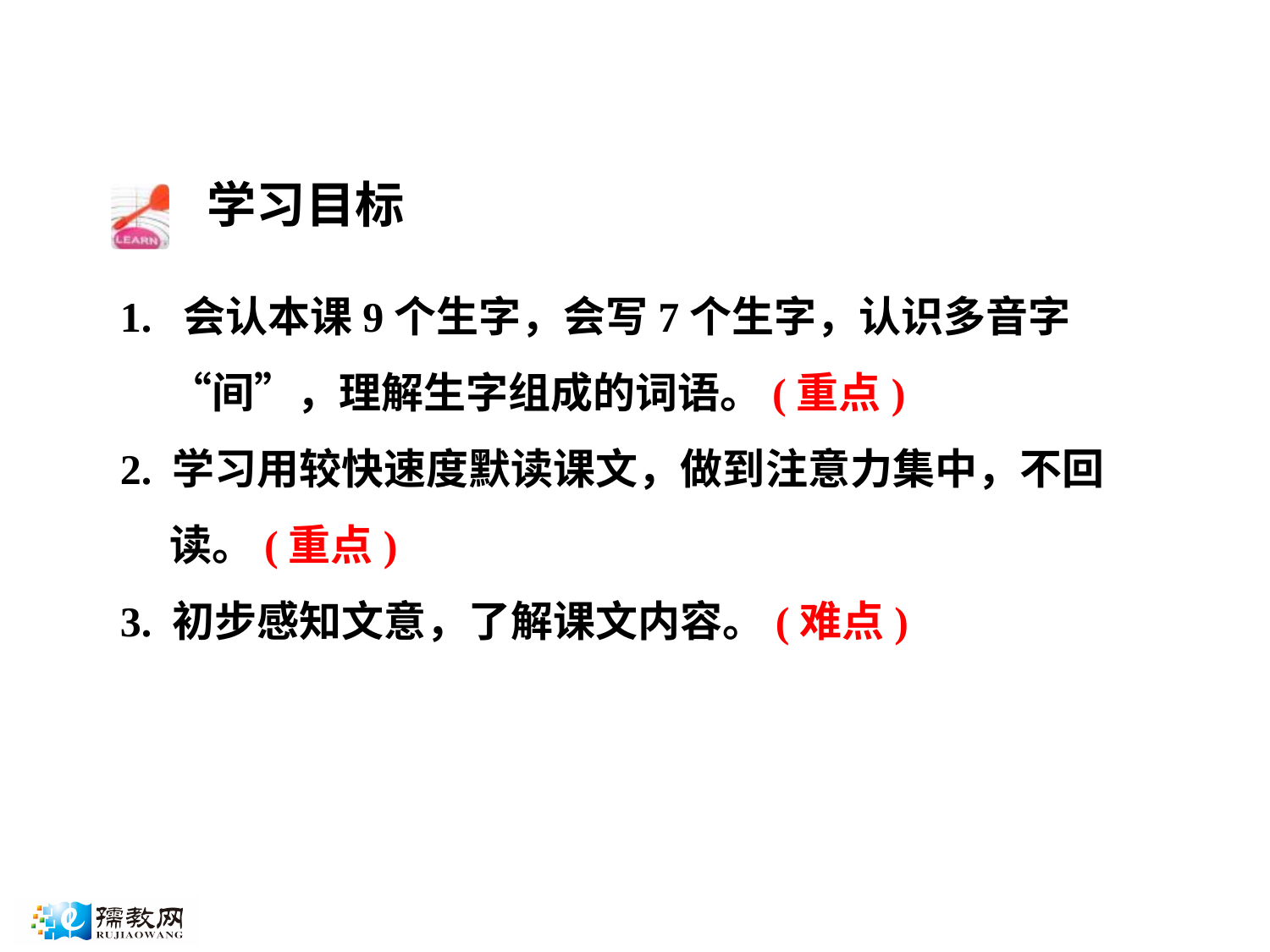

学习目标

1.  会认本课9个生字，会写7个生字，认识多音字“间”，理解生字组成的词语。(重点)
2. 学习用较快速度默读课文，做到注意力集中，不回读。(重点)
3. 初步感知文意，了解课文内容。(难点)